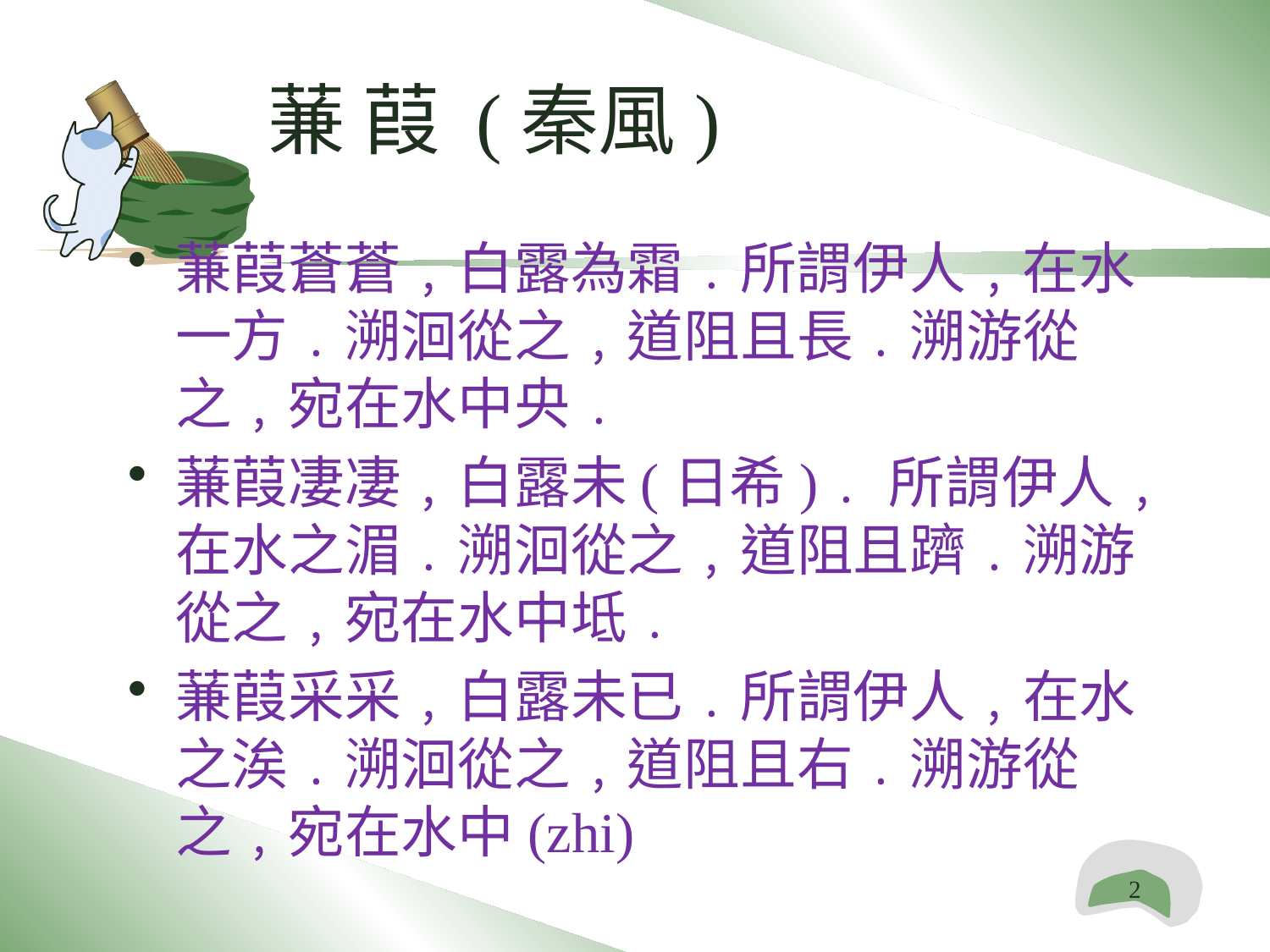

# 蒹 葭 (秦風)
蒹葭蒼蒼﹐白露為霜﹒所謂伊人﹐在水一方﹒溯洄從之﹐道阻且長﹒溯游從之﹐宛在水中央﹒
蒹葭凄凄﹐白露未(日希)﹒所謂伊人﹐在水之湄﹒溯洄從之﹐道阻且躋﹒溯游從之﹐宛在水中坻﹒
蒹葭采采﹐白露未已﹒所謂伊人﹐在水之涘﹒溯洄從之﹐道阻且右﹒溯游從之﹐宛在水中(zhi)

2